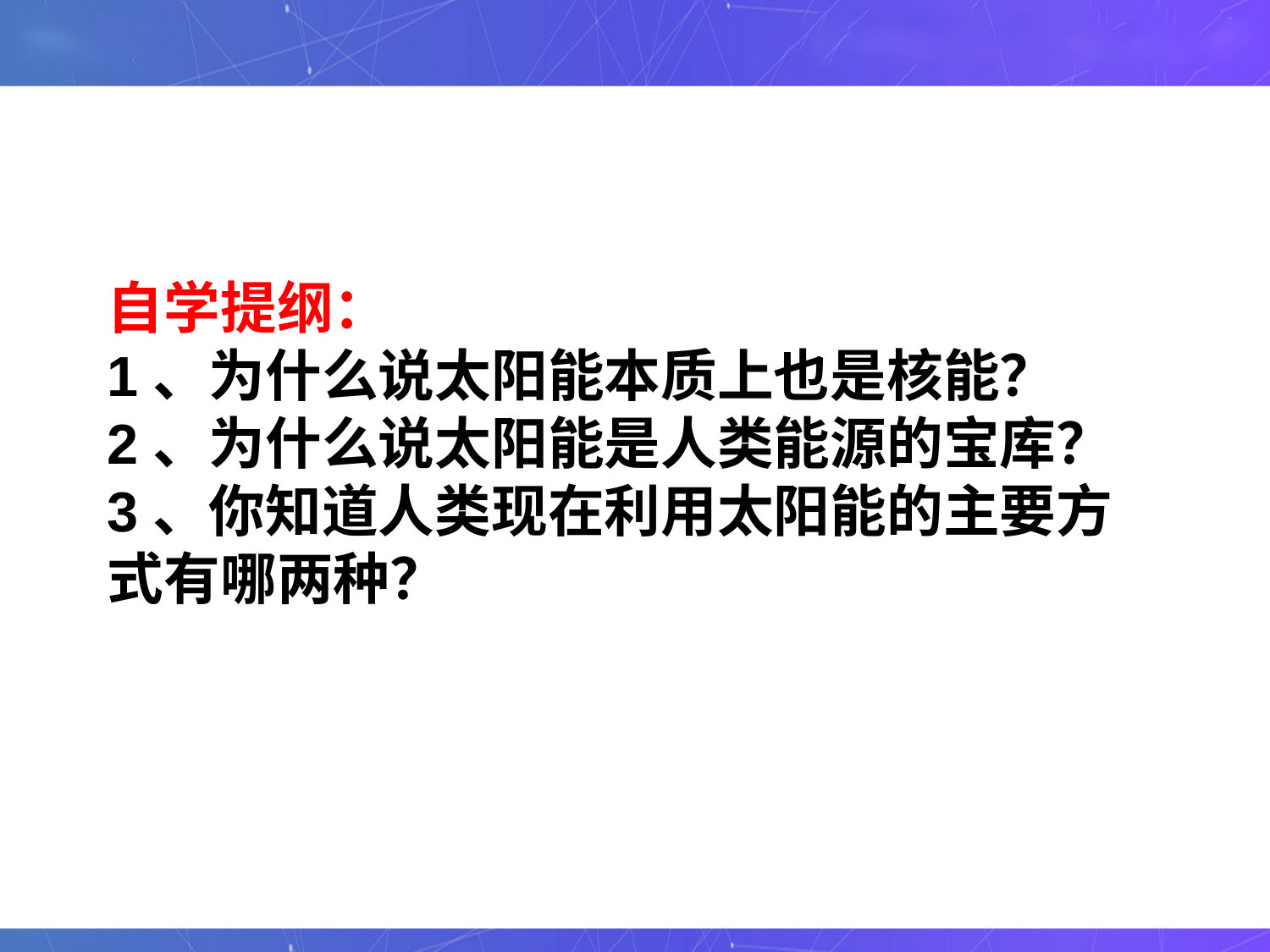

自学提纲：
1、为什么说太阳能本质上也是核能？
2、为什么说太阳能是人类能源的宝库？
3、你知道人类现在利用太阳能的主要方式有哪两种？